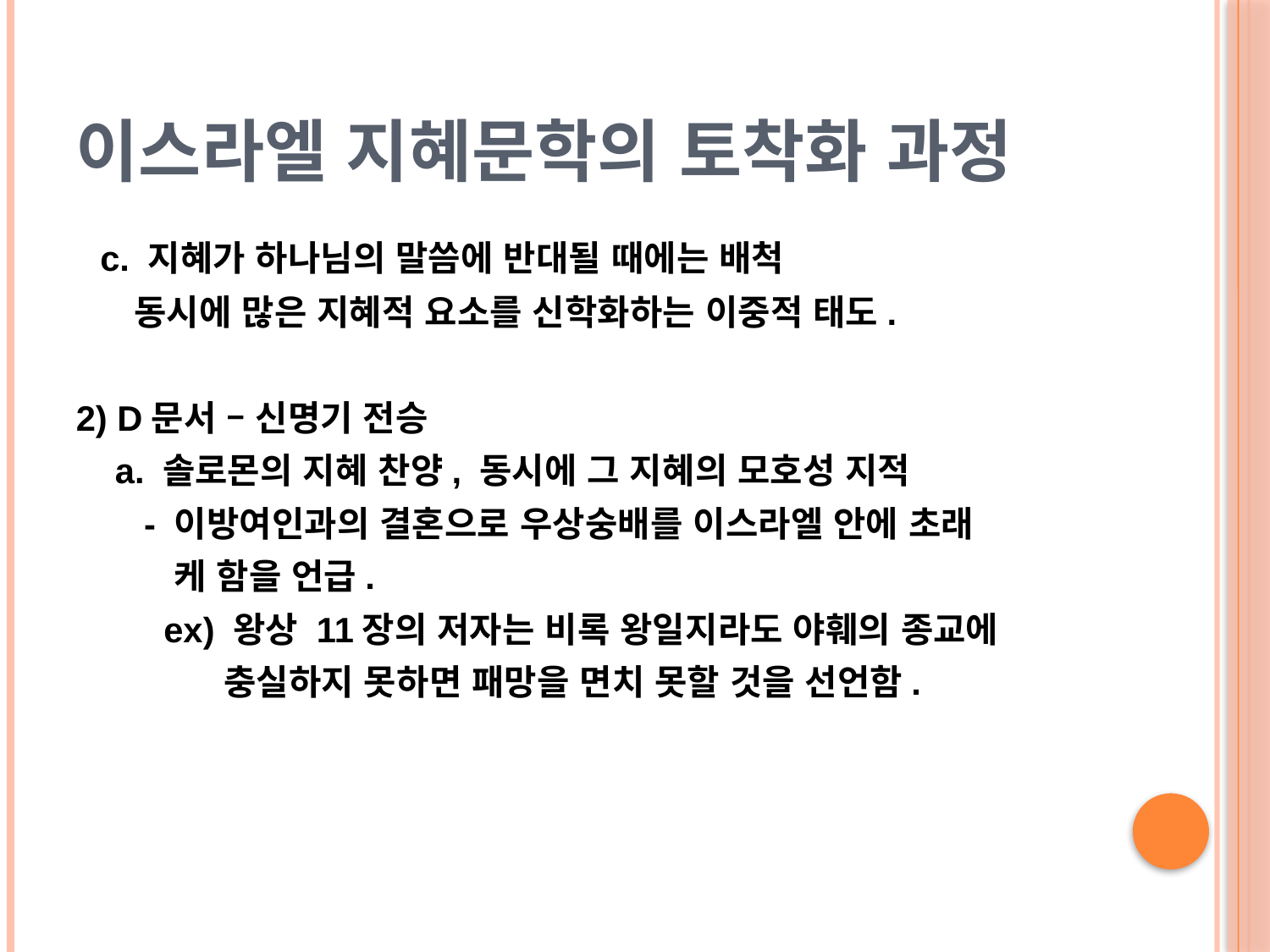

# 이스라엘 지혜문학의 토착화 과정
  c. 지혜가 하나님의 말씀에 반대될 때에는 배척
     동시에 많은 지혜적 요소를 신학화하는 이중적 태도.

2) D문서 – 신명기 전승
    a. 솔로몬의 지혜 찬양, 동시에 그 지혜의 모호성 지적
       - 이방여인과의 결혼으로 우상숭배를 이스라엘 안에 초래
         케 함을 언급.
         ex) 왕상 11장의 저자는 비록 왕일지라도 야훼의 종교에
              충실하지 못하면 패망을 면치 못할 것을 선언함.